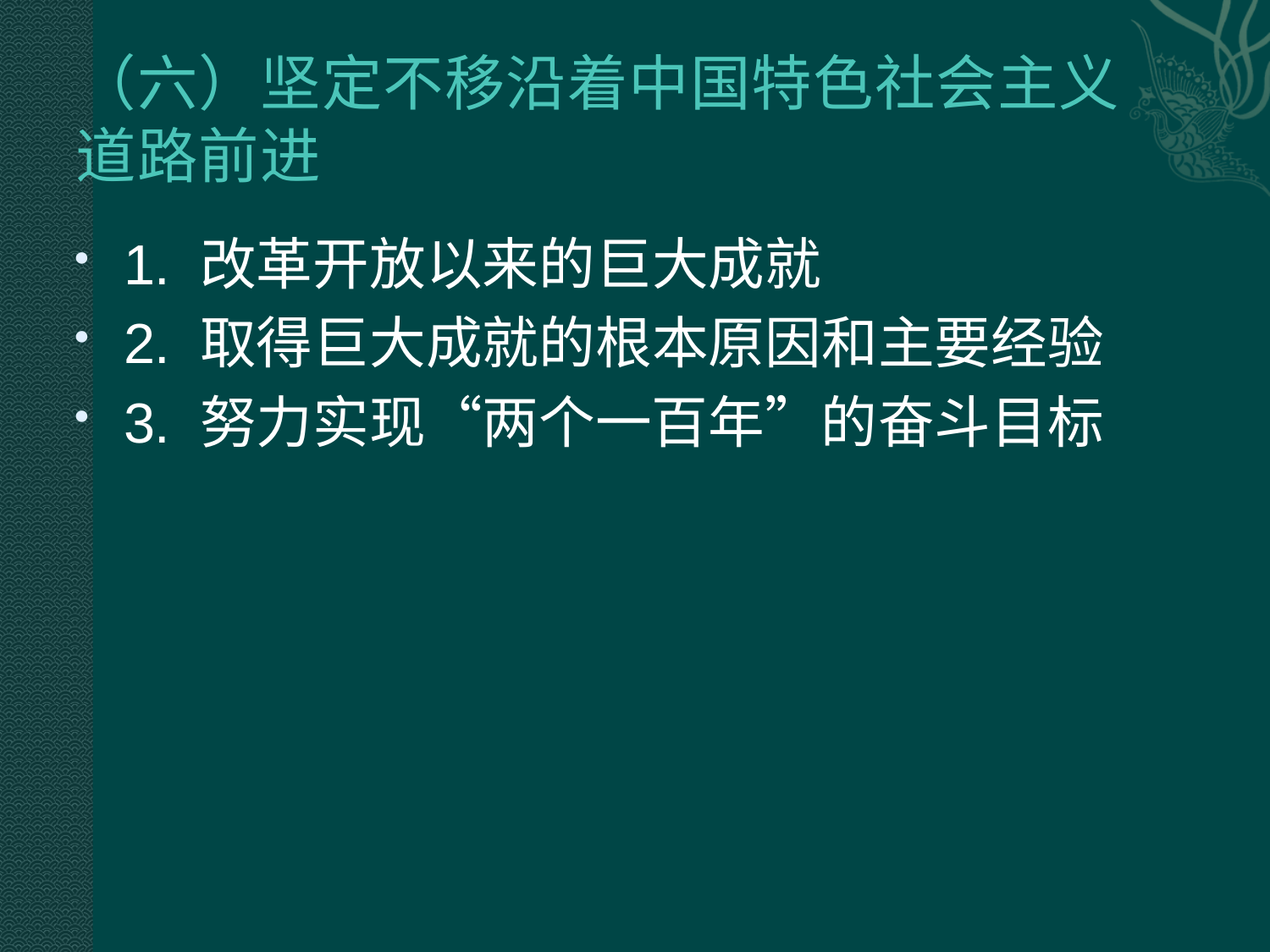

# （六）坚定不移沿着中国特色社会主义道路前进
1. 改革开放以来的巨大成就
2. 取得巨大成就的根本原因和主要经验
3. 努力实现“两个一百年”的奋斗目标